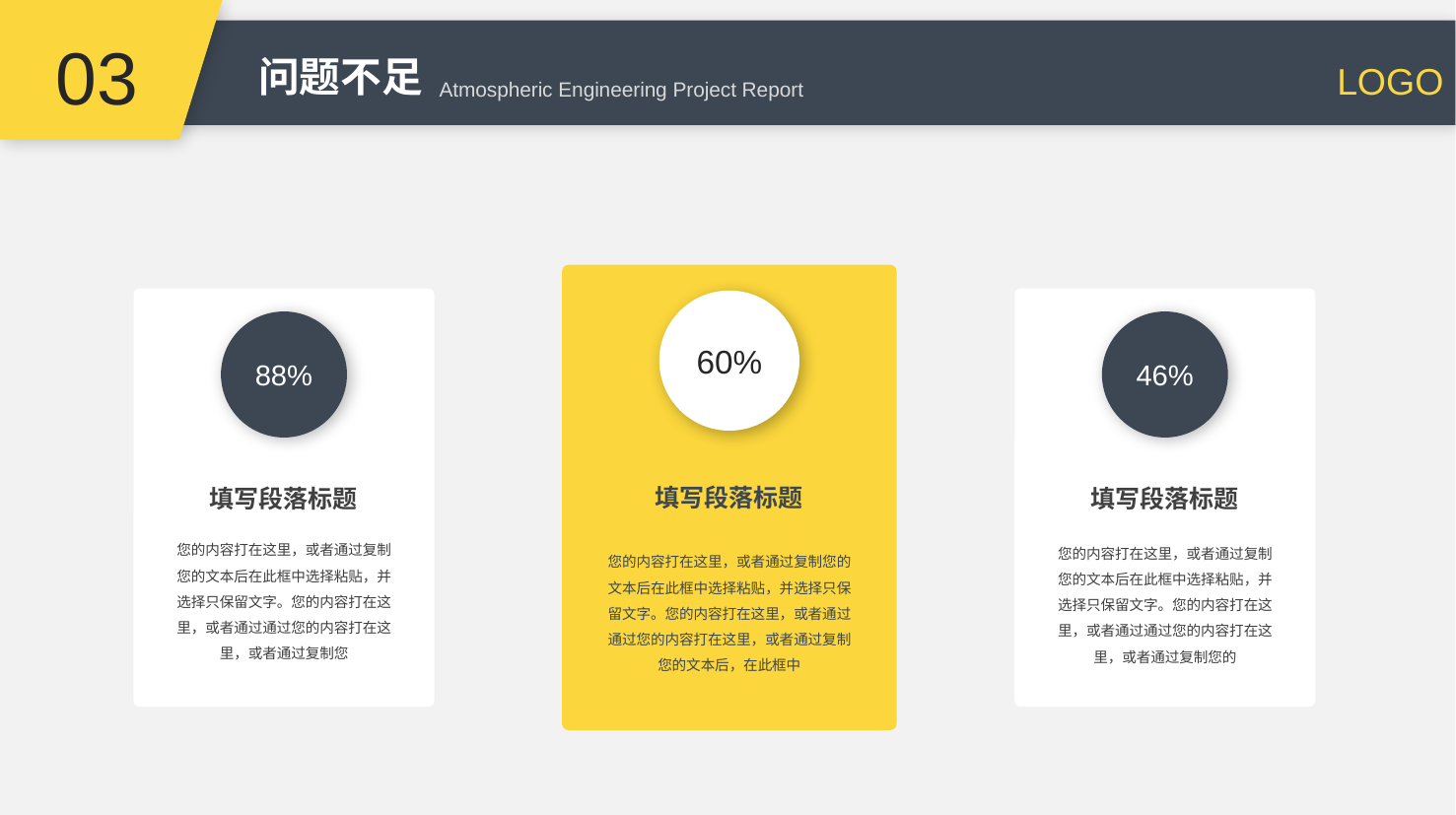

03
问题不足
Atmospheric Engineering Project Report

60%
填写段落标题
您的内容打在这里，或者通过复制您的文本后在此框中选择粘贴，并选择只保留文字。您的内容打在这里，或者通过通过您的内容打在这里，或者通过复制您的文本后，在此框中

88%
填写段落标题
您的内容打在这里，或者通过复制您的文本后在此框中选择粘贴，并选择只保留文字。您的内容打在这里，或者通过通过您的内容打在这里，或者通过复制您

46%
填写段落标题
您的内容打在这里，或者通过复制您的文本后在此框中选择粘贴，并选择只保留文字。您的内容打在这里，或者通过通过您的内容打在这里，或者通过复制您的